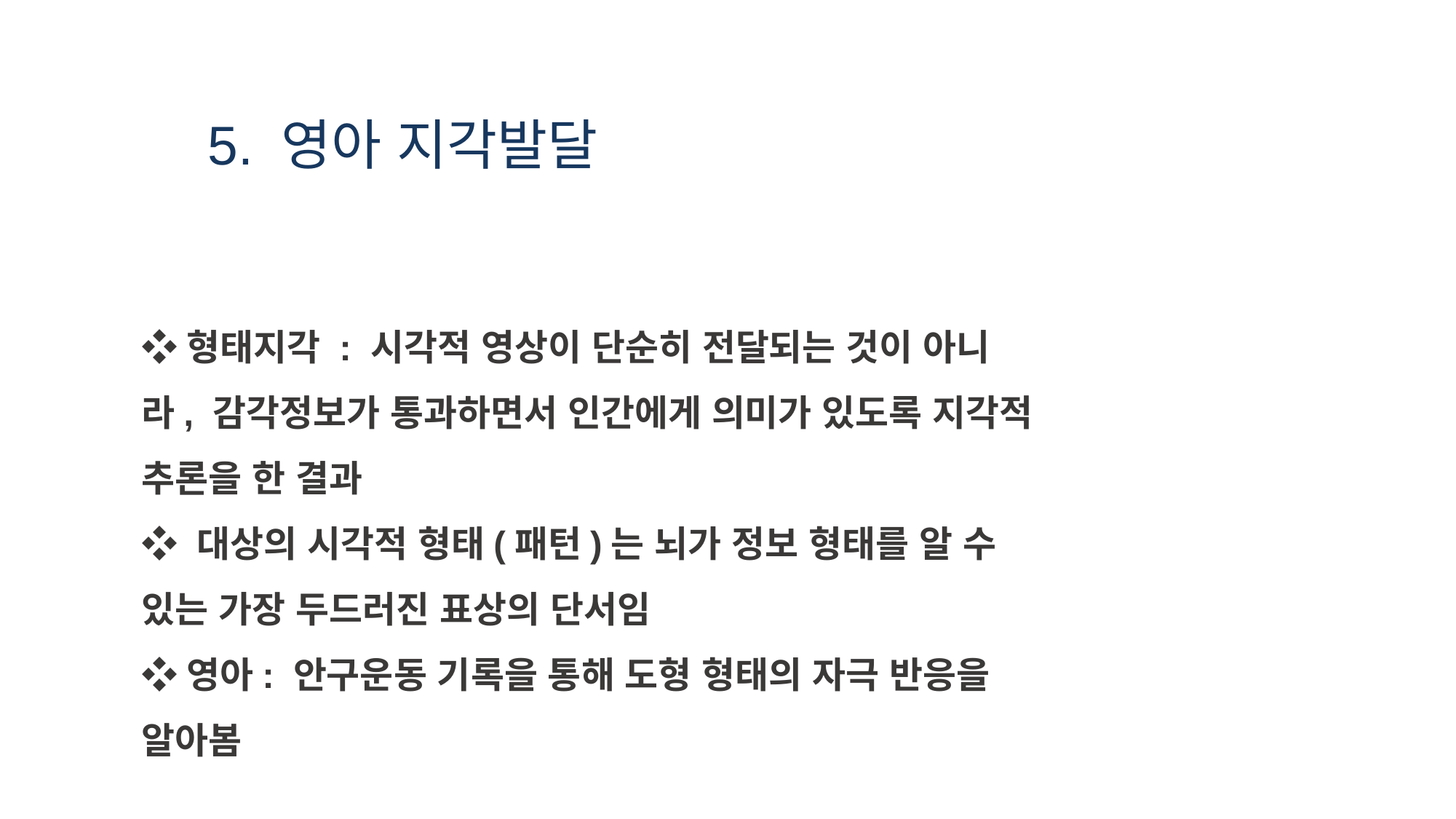

5. 영아 지각발달

#
❖형태지각 : 시각적 영상이 단순히 전달되는 것이 아니라, 감각정보가 통과하면서 인간에게 의미가 있도록 지각적 추론을 한 결과
❖ 대상의 시각적 형태(패턴)는 뇌가 정보 형태를 알 수 있는 가장 두드러진 표상의 단서임
❖영아: 안구운동 기록을 통해 도형 형태의 자극 반응을 알아봄